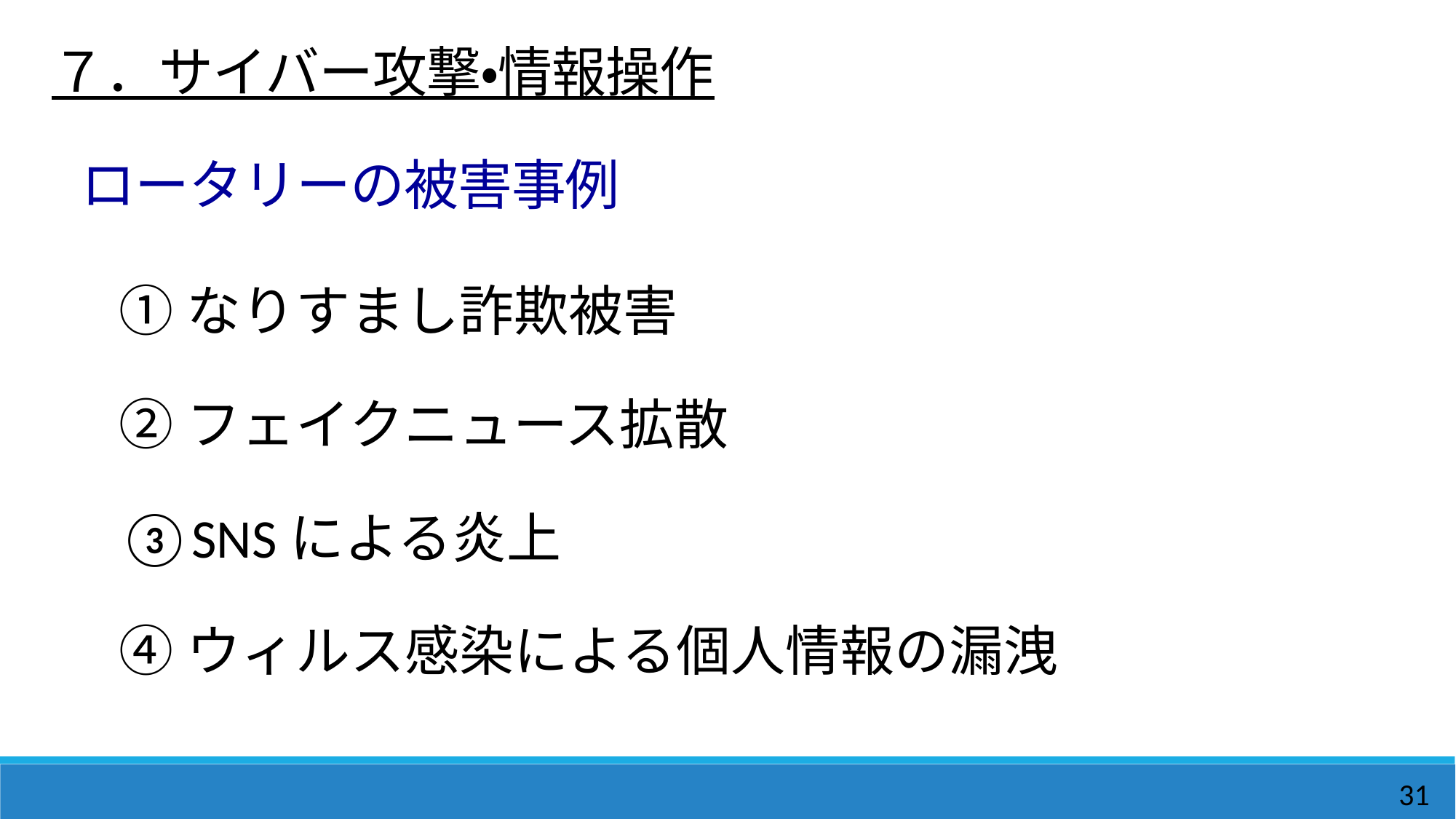

７．サイバー攻撃・情報操作
ロータリーの被害事例
①なりすまし詐欺被害
②フェイクニュース拡散
③SNSによる炎上
④ウィルス感染による個人情報の漏洩
31